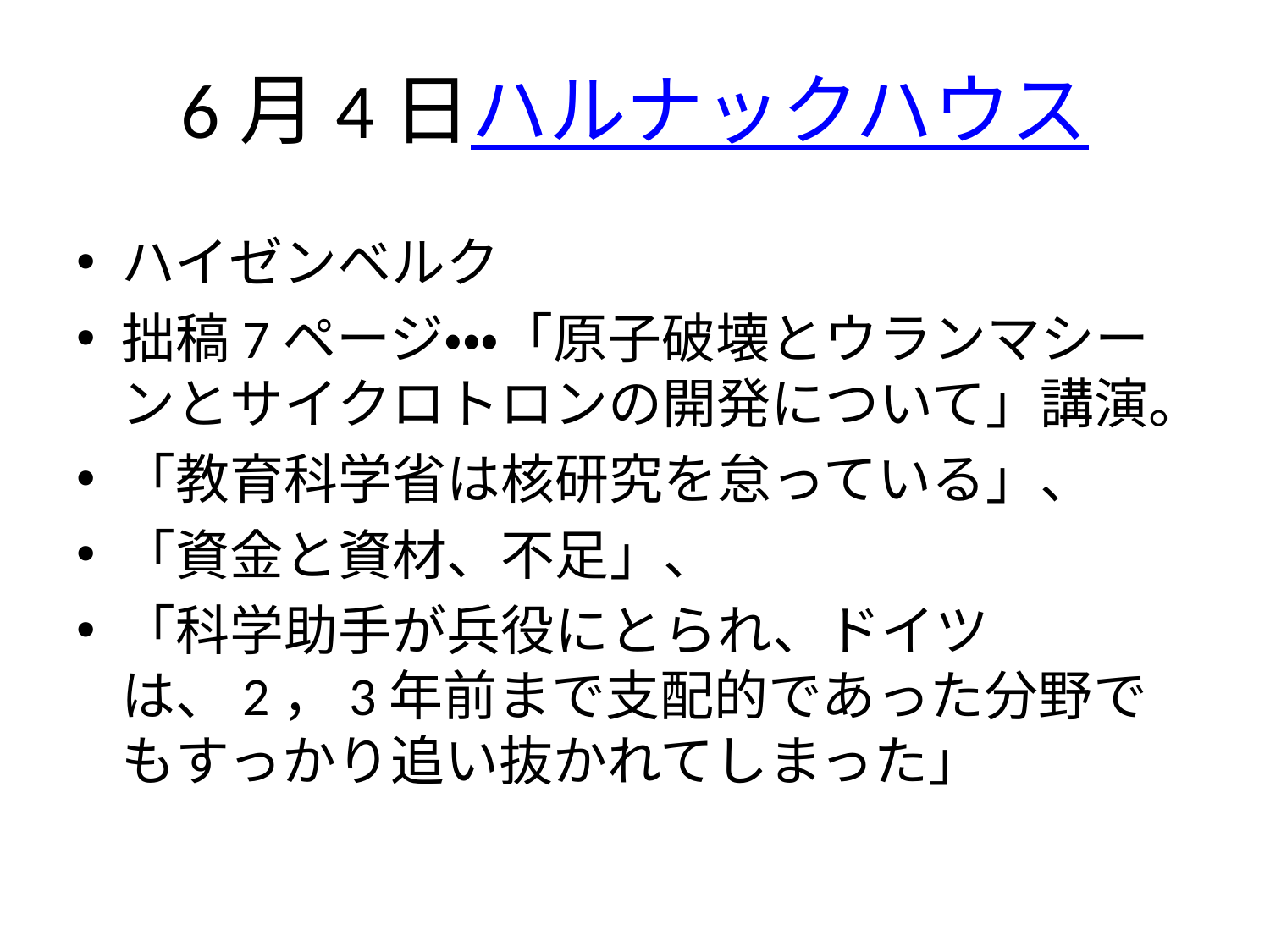

# 6月4日ハルナックハウス
ハイゼンベルク
拙稿7ページ・・・「原子破壊とウランマシーンとサイクロトロンの開発について」講演。
「教育科学省は核研究を怠っている」、
「資金と資材、不足」、
「科学助手が兵役にとられ、ドイツは、2，3年前まで支配的であった分野でもすっかり追い抜かれてしまった」